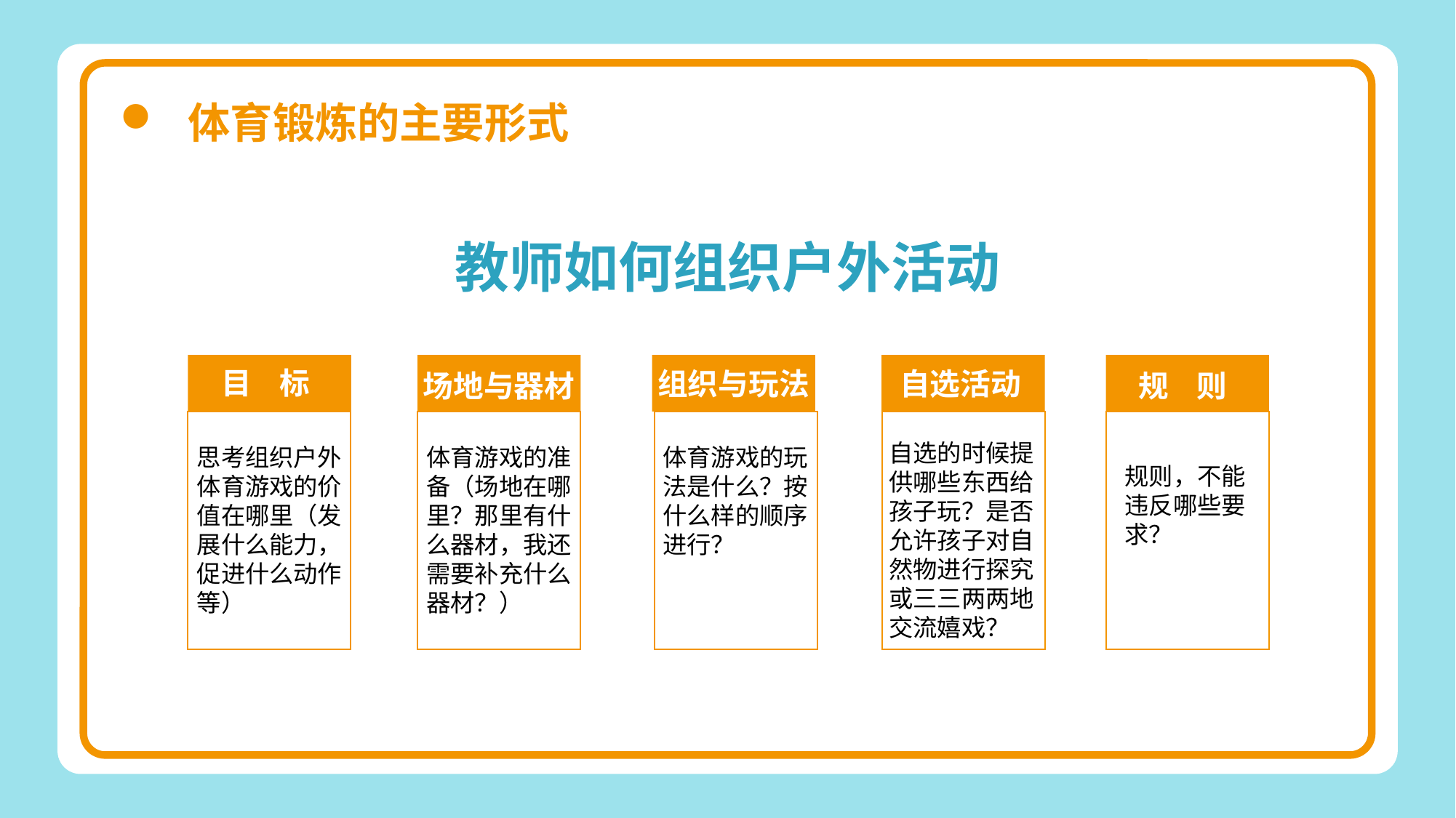

教师如何组织户外活动

目    标

思考组织户外体育游戏的价值在哪里（发展什么能力，促进什么动作等）

场地与器材

体育游戏的准备（场地在哪里？那里有什么器材，我还需要补充什么器材？）

组织与玩法

体育游戏的玩法是什么？按什么样的顺序进行？

自选活动

自选的时候提供哪些东西给孩子玩？是否允许孩子对自然物进行探究或三三两两地交流嬉戏？

规    则

规则，不能违反哪些要求？